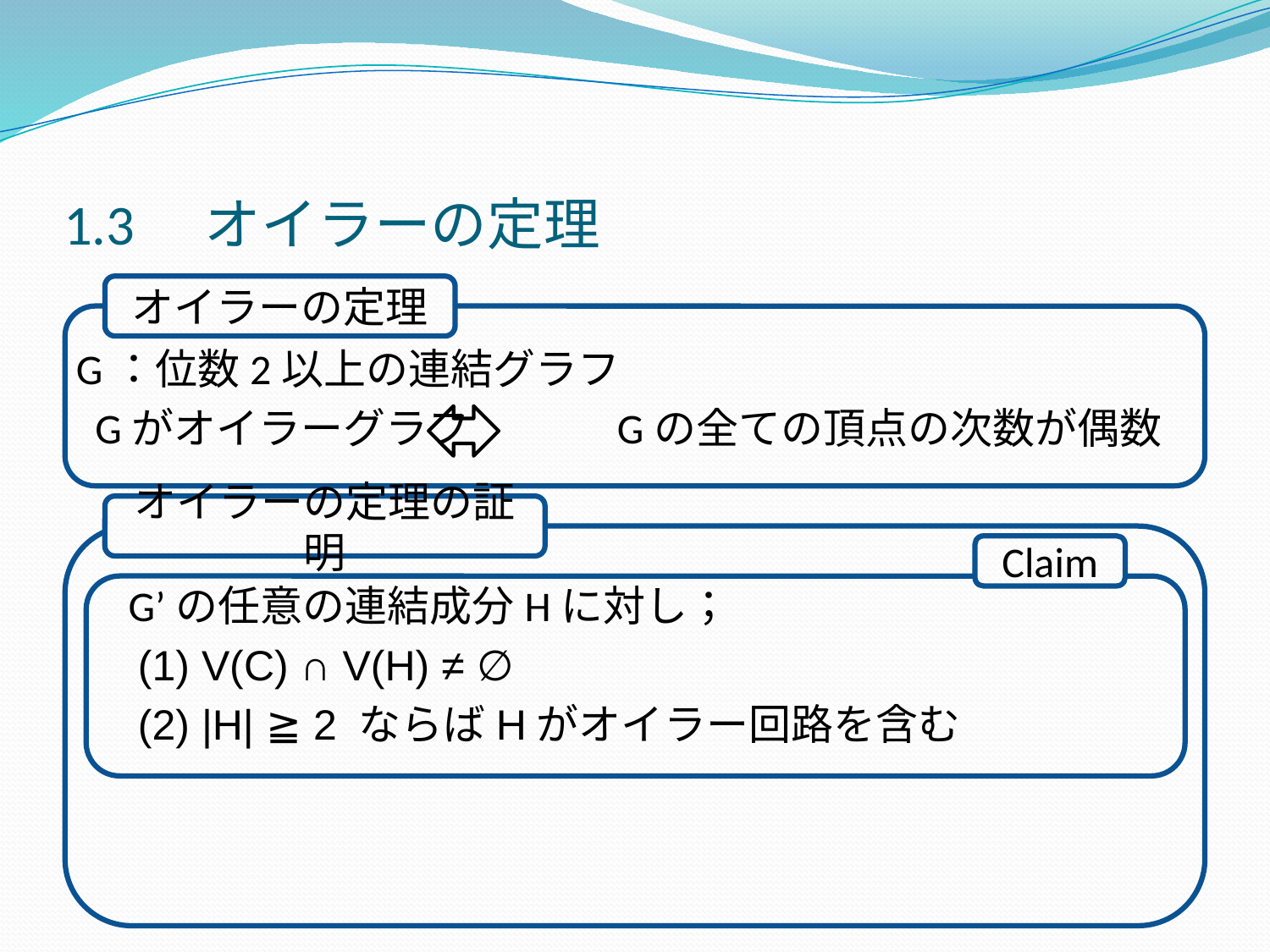

# 1.3　オイラーの定理

オイラーの定理

G：位数2以上の連結グラフ
  Gがオイラーグラフ　　　 Gの全ての頂点の次数が偶数

　G’の任意の連結成分Hに対し；
　 (1) V(C) ∩ V(H) ≠ ∅
　 (2) |H| ≧ 2 ならばHがオイラー回路を含む

オイラーの定理の証明

Claim